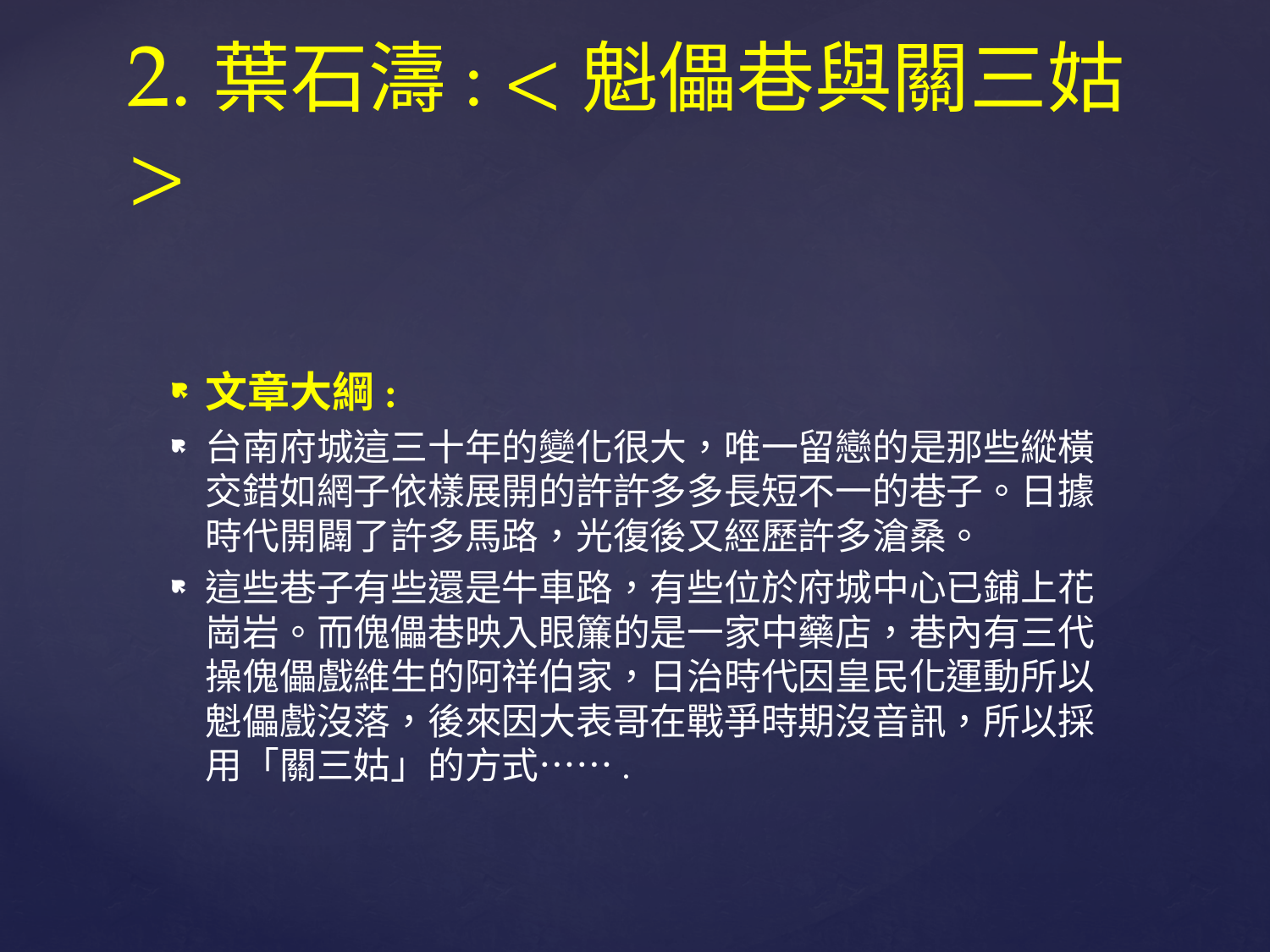

# 2.葉石濤: <魁儡巷與關三姑>
文章大綱:
台南府城這三十年的變化很大，唯一留戀的是那些縱橫交錯如網子依樣展開的許許多多長短不一的巷子。日據時代開闢了許多馬路，光復後又經歷許多滄桑。
這些巷子有些還是牛車路，有些位於府城中心已鋪上花崗岩。而傀儡巷映入眼簾的是一家中藥店，巷內有三代操傀儡戲維生的阿祥伯家，日治時代因皇民化運動所以魁儡戲沒落，後來因大表哥在戰爭時期沒音訊，所以採用「關三姑」的方式…….